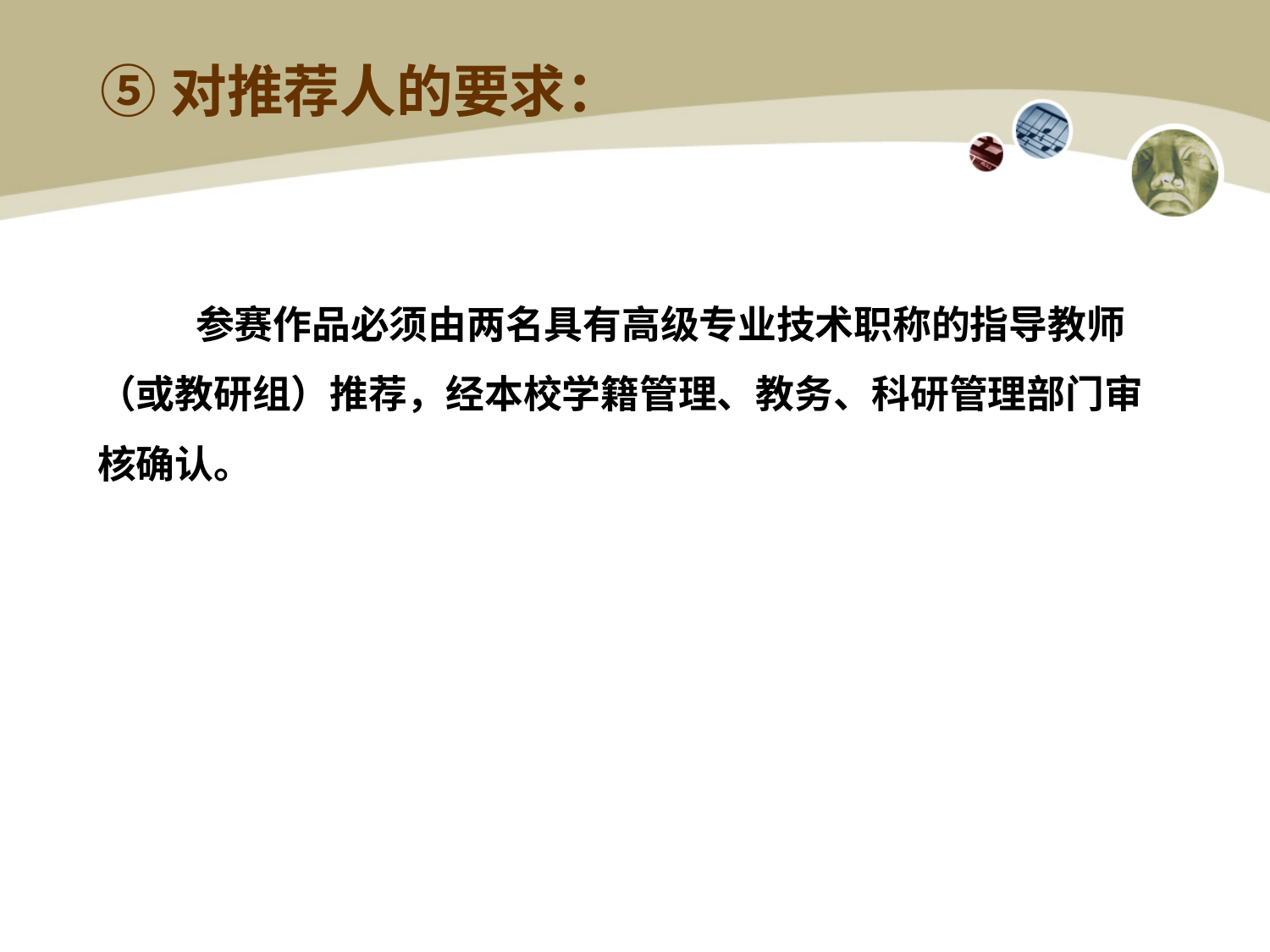

# ⑤对推荐人的要求：

          参赛作品必须由两名具有高级专业技术职称的指导教师（或教研组）推荐，经本校学籍管理、教务、科研管理部门审核确认。